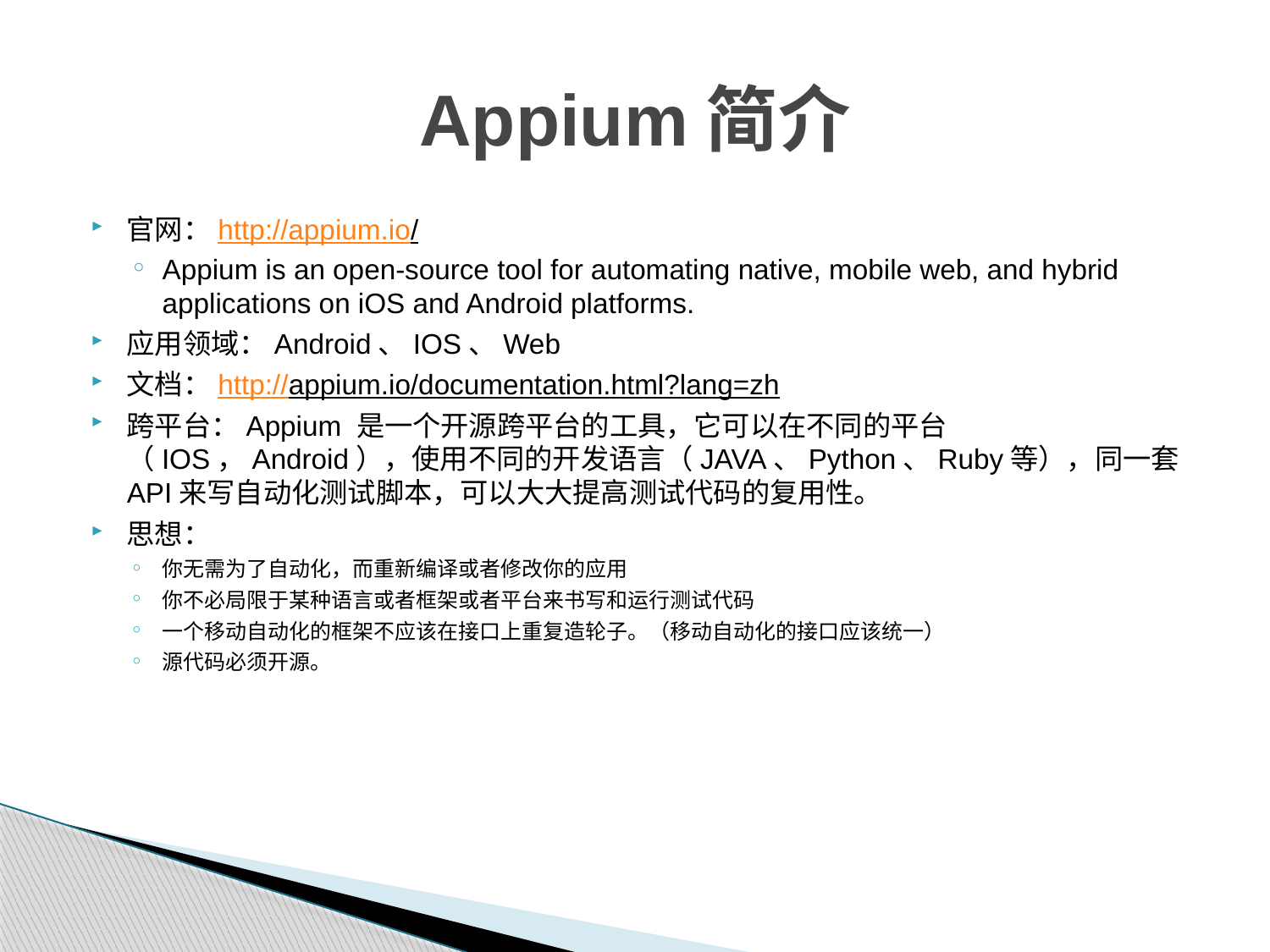

# Appium简介
官网：http://appium.io/
Appium is an open-source tool for automating native, mobile web, and hybrid applications on iOS and Android platforms.
应用领域：Android、IOS、Web
文档：http://appium.io/documentation.html?lang=zh
跨平台：Appium 是一个开源跨平台的工具，它可以在不同的平台（IOS，Android），使用不同的开发语言（JAVA、Python、Ruby等），同一套API来写自动化测试脚本，可以大大提高测试代码的复用性。
思想：
你无需为了自动化，而重新编译或者修改你的应用
你不必局限于某种语言或者框架或者平台来书写和运行测试代码
一个移动自动化的框架不应该在接口上重复造轮子。（移动自动化的接口应该统一）
源代码必须开源。